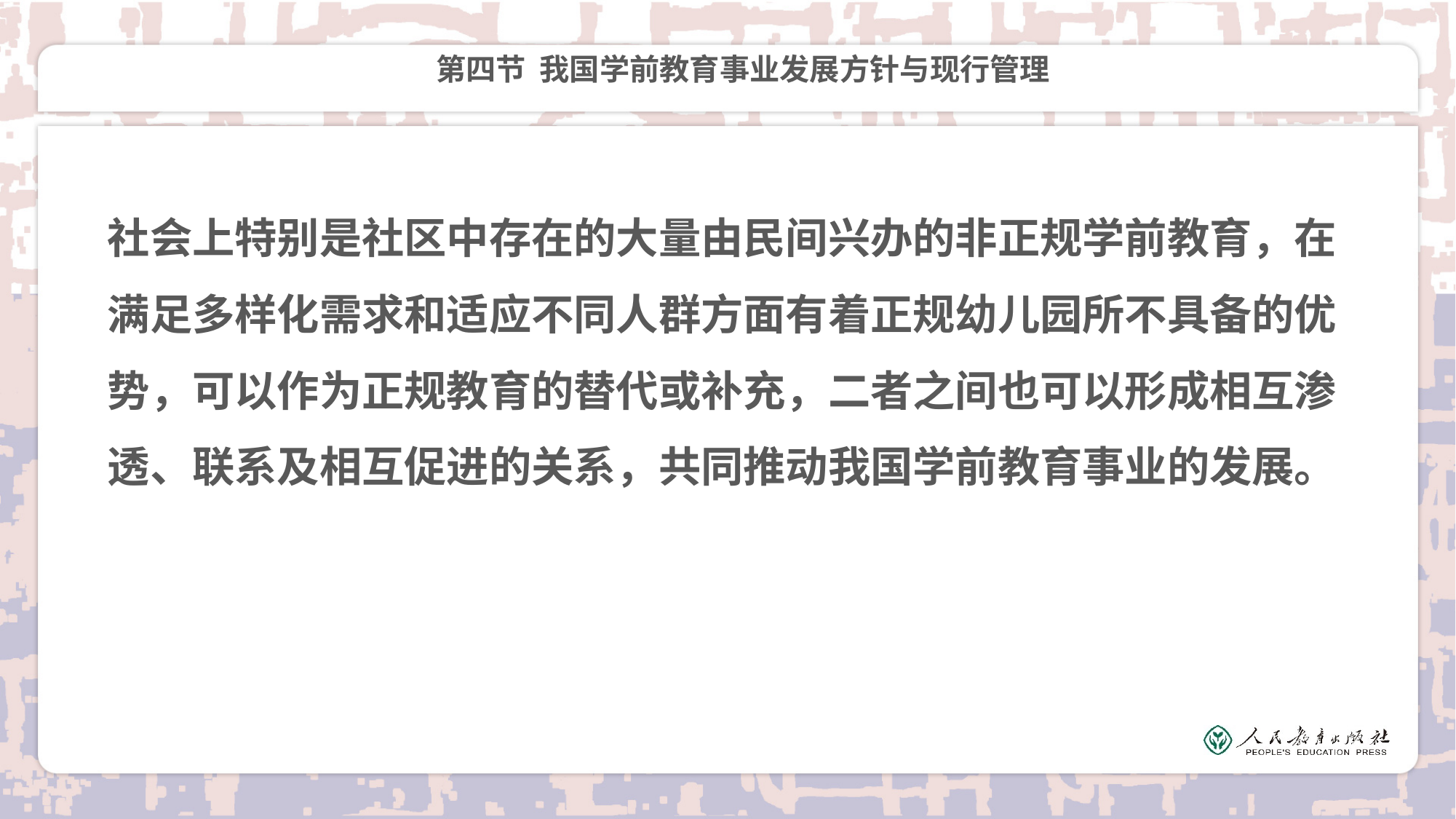

# 第四节  我国学前教育事业发展方针与现行管理
社会上特别是社区中存在的大量由民间兴办的非正规学前教育，在满足多样化需求和适应不同人群方面有着正规幼儿园所不具备的优势，可以作为正规教育的替代或补充，二者之间也可以形成相互渗透、联系及相互促进的关系，共同推动我国学前教育事业的发展。